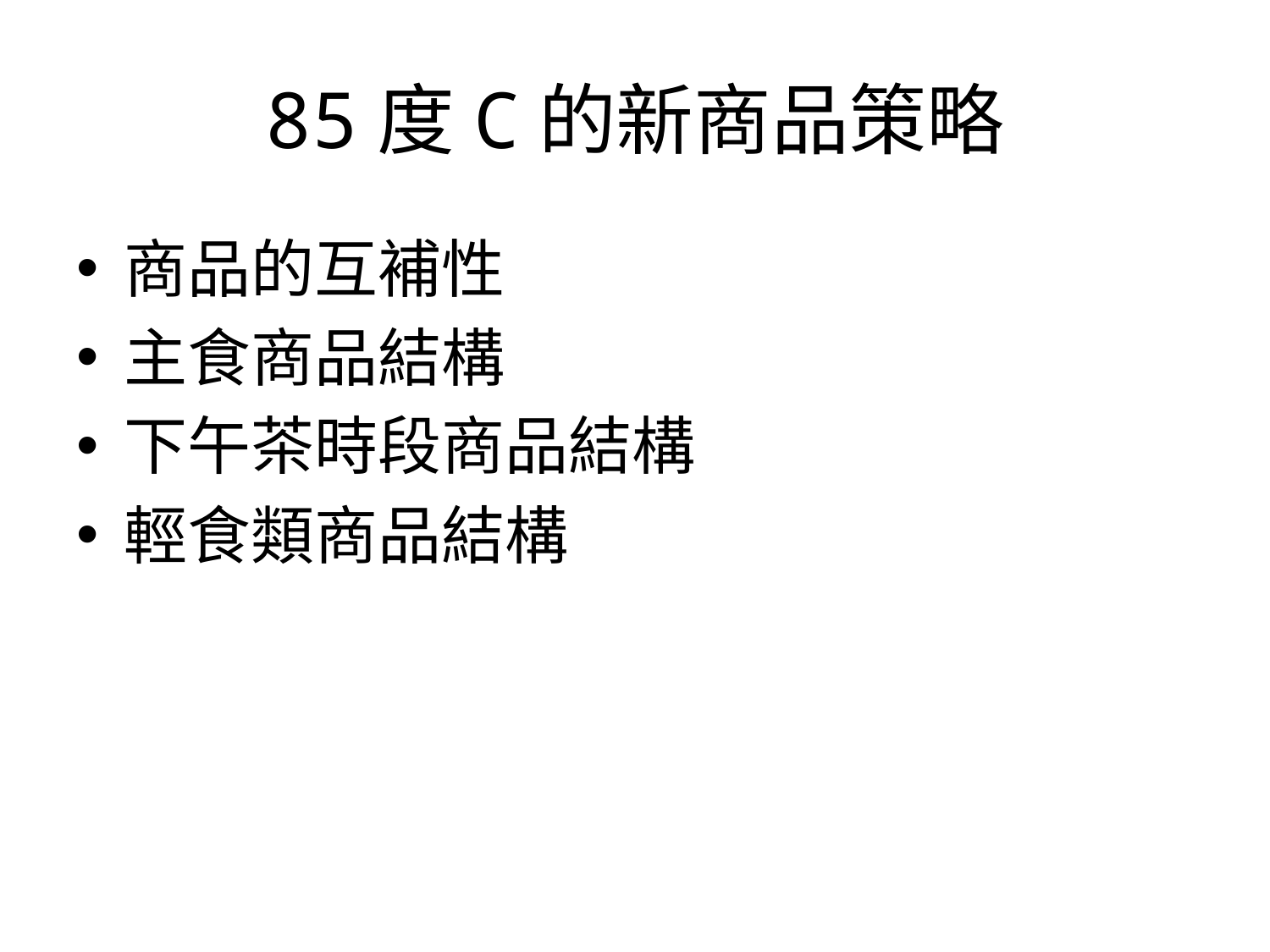

# 85度C的新商品策略
商品的互補性
主食商品結構
下午茶時段商品結構
輕食類商品結構